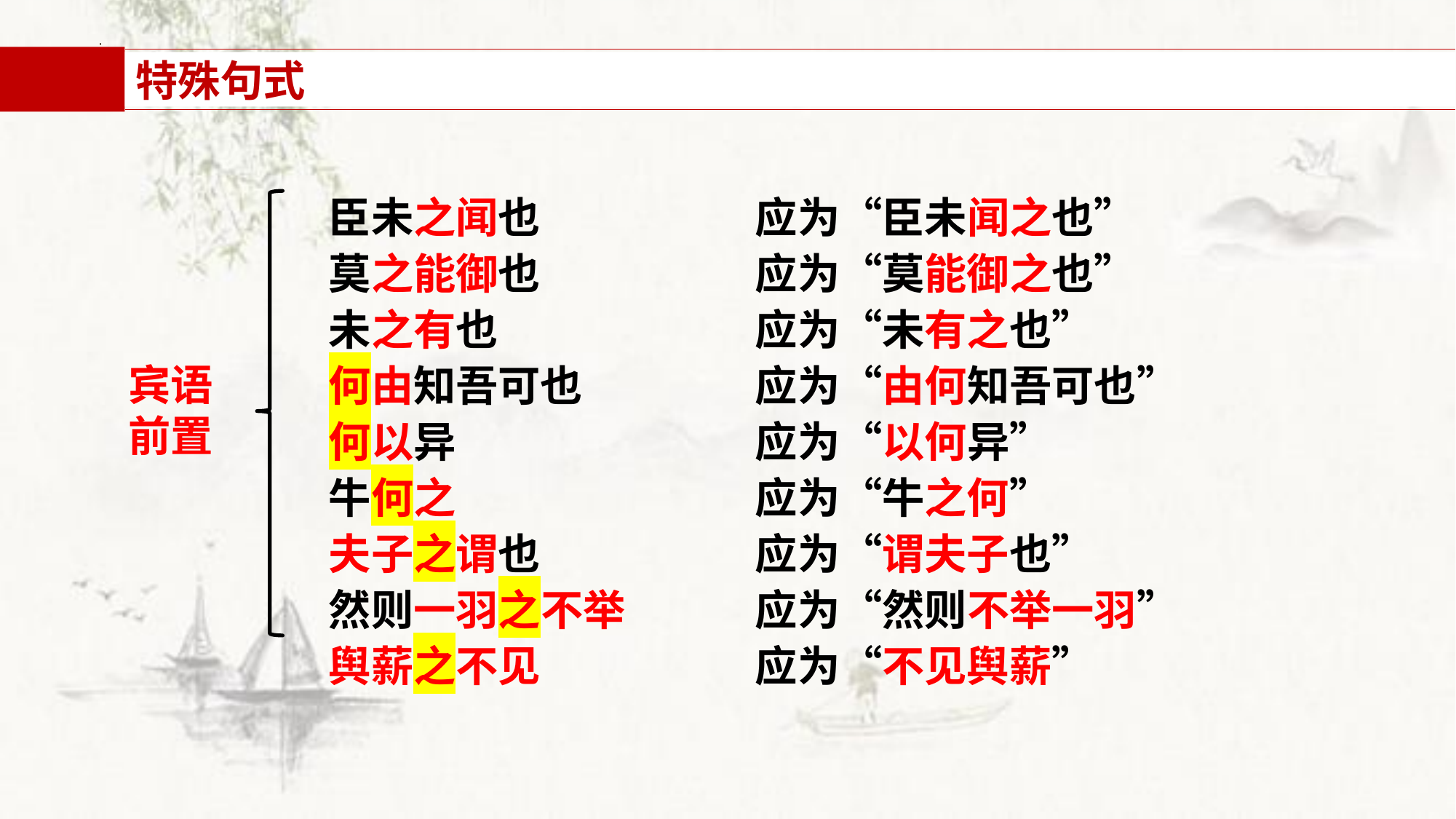

特殊句式
应为“臣未闻之也”
应为“莫能御之也”
应为“未有之也”
应为“由何知吾可也”
应为“以何异”
应为“牛之何”
应为“谓夫子也”
应为“然则不举一羽”
应为“不见舆薪”
臣未之闻也
莫之能御也
未之有也
何由知吾可也
何以异
牛何之
夫子之谓也
然则一羽之不举
舆薪之不见

子路、曾皙、冉有、公西华侍坐
宾语
前置